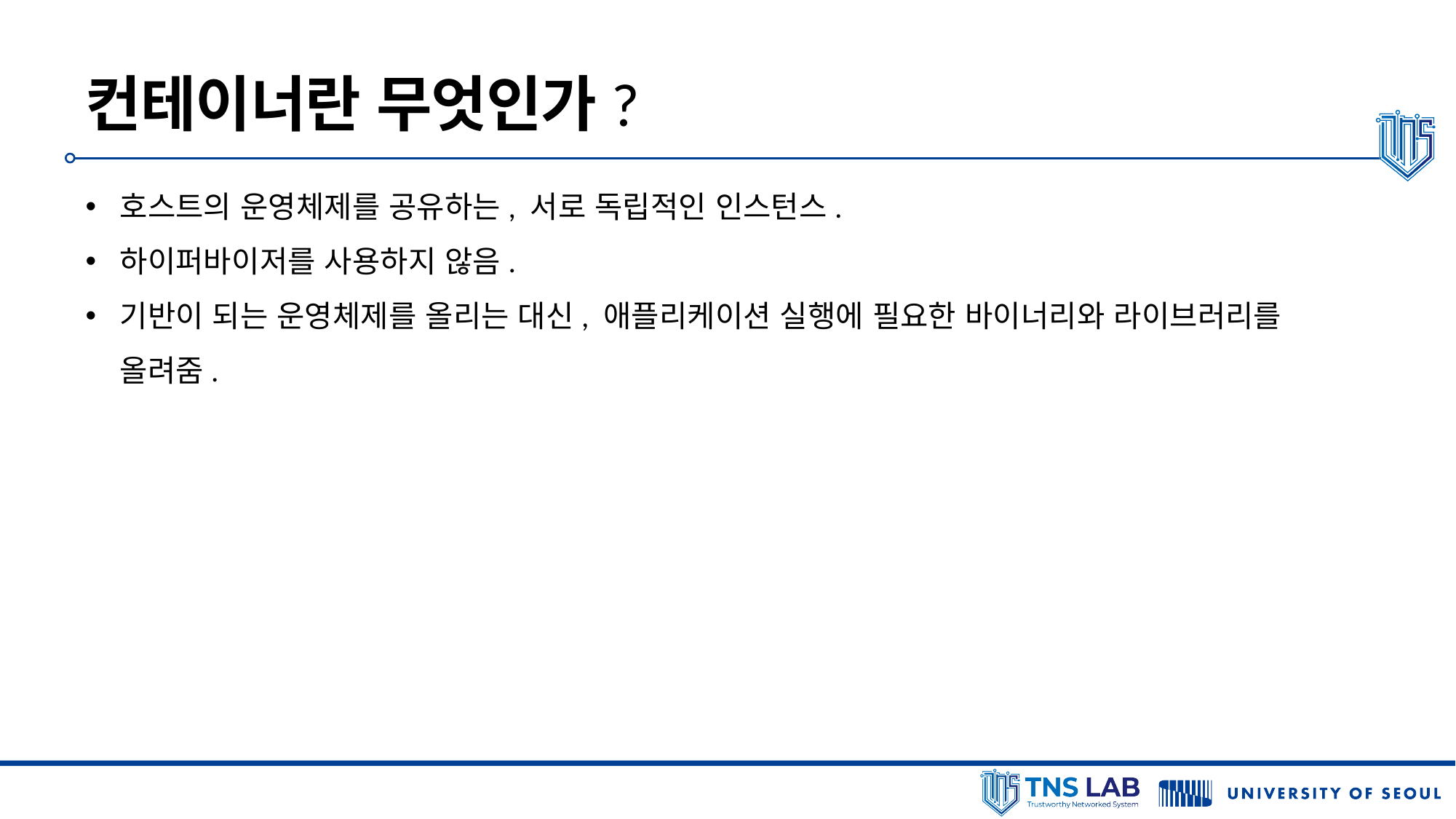

# 컨테이너란 무엇인가?
호스트의 운영체제를 공유하는, 서로 독립적인 인스턴스.
하이퍼바이저를 사용하지 않음.
기반이 되는 운영체제를 올리는 대신, 애플리케이션 실행에 필요한 바이너리와 라이브러리를 올려줌.